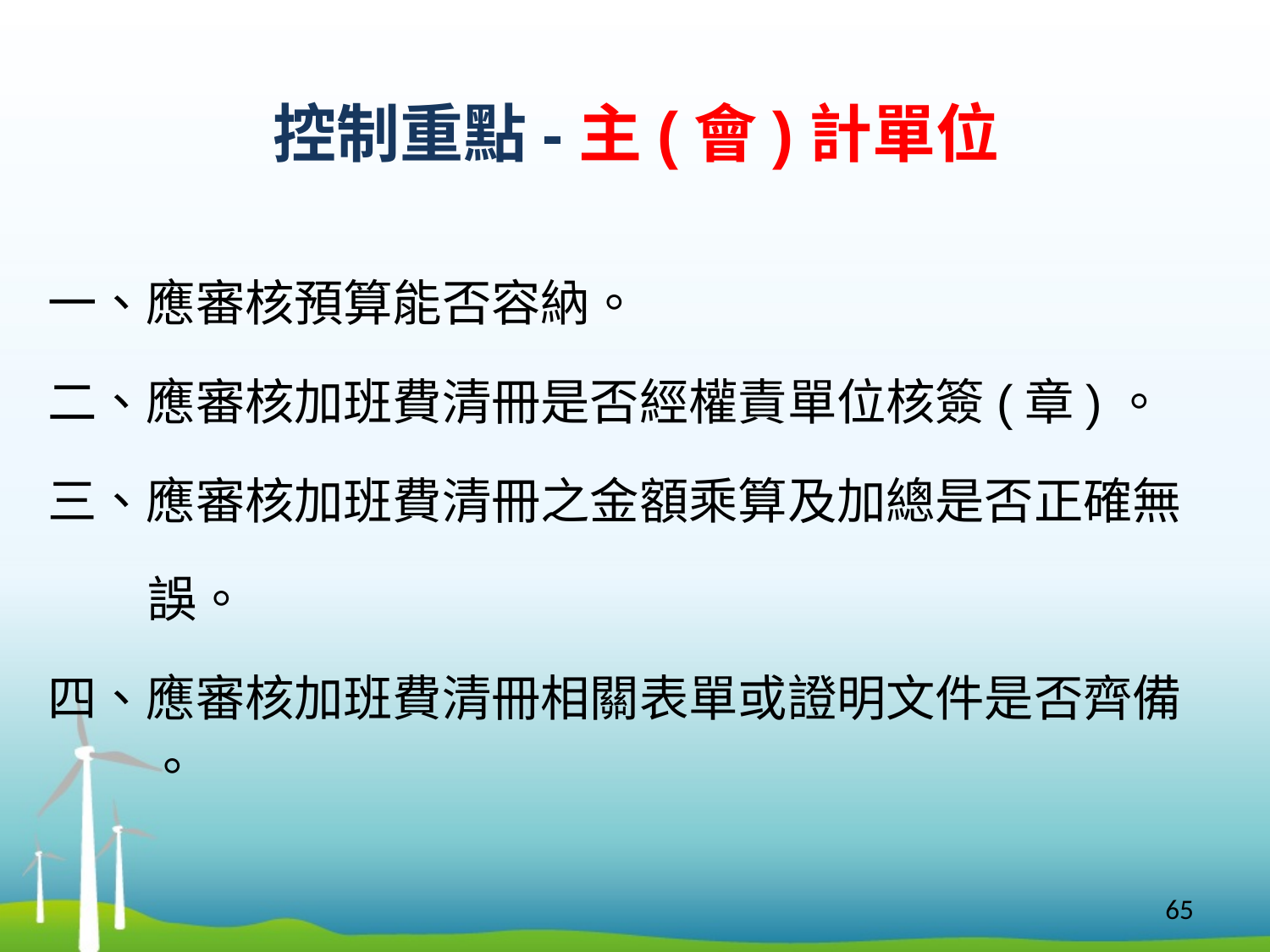

# 控制重點-主(會)計單位
一、應審核預算能否容納。
二、應審核加班費清冊是否經權責單位核簽(章)。
三、應審核加班費清冊之金額乘算及加總是否正確無
        誤。
四、應審核加班費清冊相關表單或證明文件是否齊備
        。

65